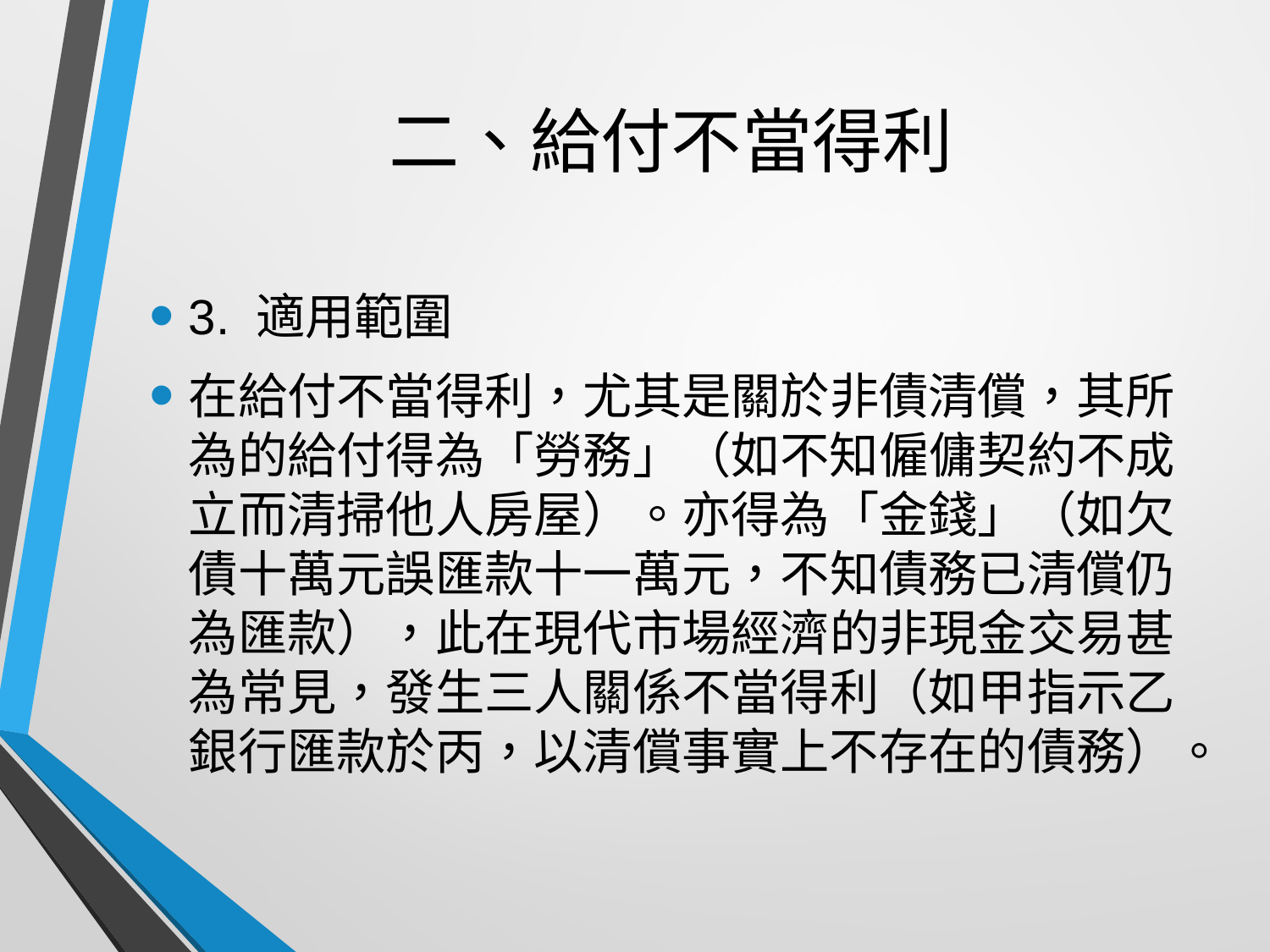

# 二、給付不當得利
3. 適用範圍
在給付不當得利，尤其是關於非債清償，其所為的給付得為「勞務」（如不知僱傭契約不成立而清掃他人房屋）。亦得為「金錢」（如欠債十萬元誤匯款十一萬元，不知債務已清償仍為匯款），此在現代市場經濟的非現金交易甚為常見，發生三人關係不當得利（如甲指示乙銀行匯款於丙，以清償事實上不存在的債務）。